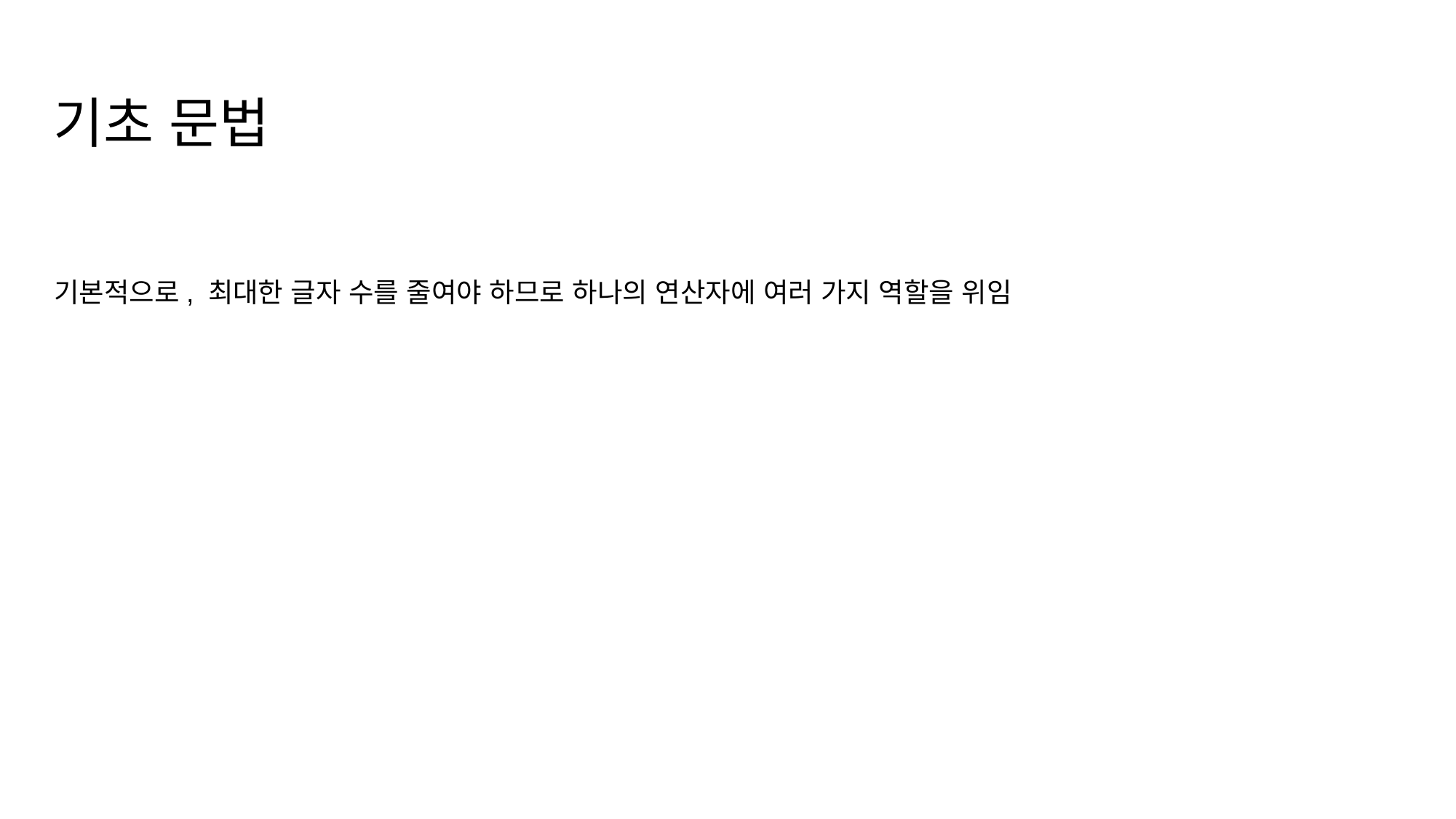

기초 문법
기본적으로, 최대한 글자 수를 줄여야 하므로 하나의 연산자에 여러 가지 역할을 위임